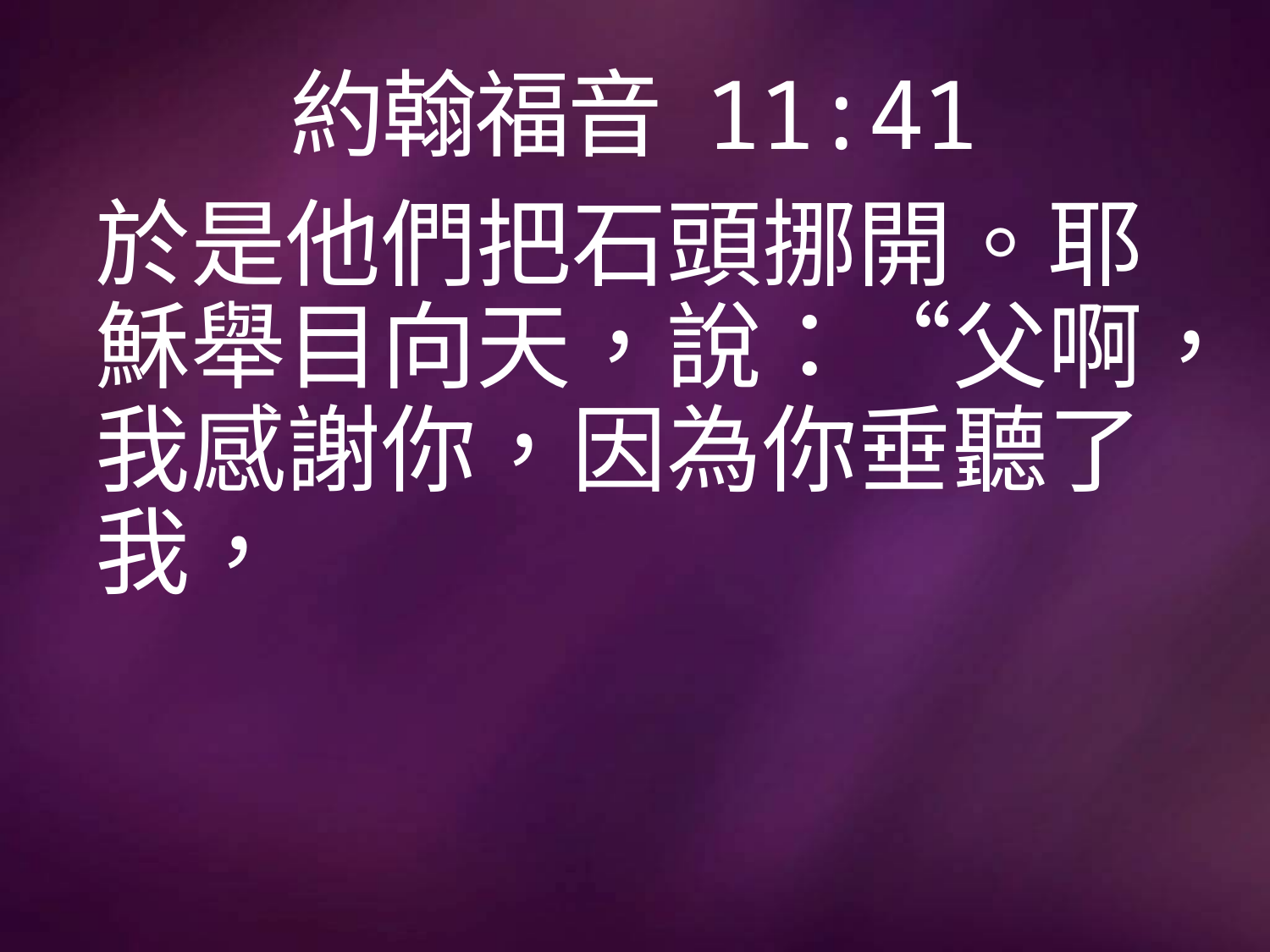

# 約翰福音 11:41
於是他們把石頭挪開。耶穌舉目向天，說：“父啊，我感謝你，因為你垂聽了我，